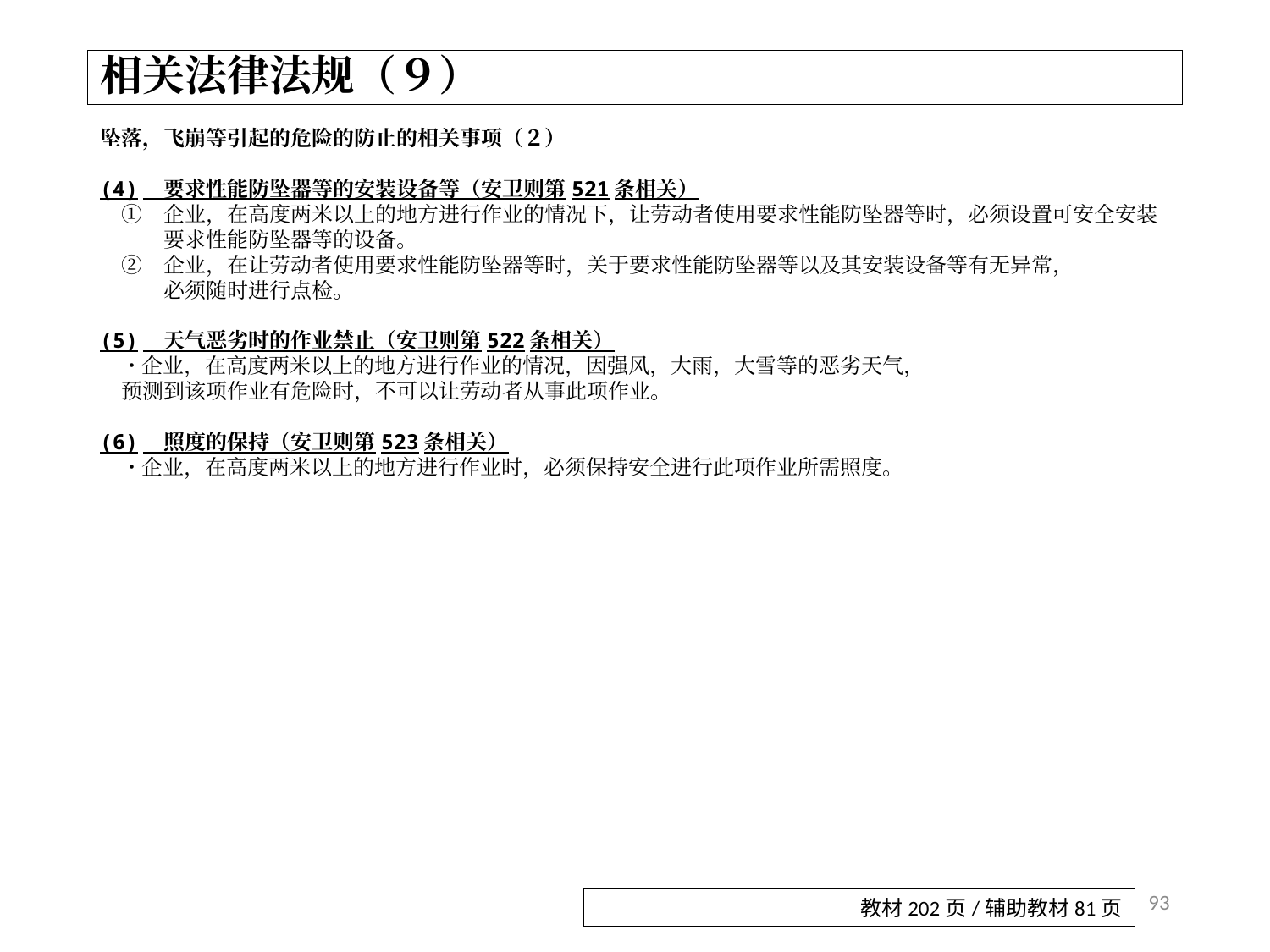

# 相关法律法规（９）
坠落，飞崩等引起的危险的防止的相关事项（２）

(4)　要求性能防坠器等的安装设备等（安卫则第521条相关）
　①　企业，在高度两米以上的地方进行作业的情况下，让劳动者使用要求性能防坠器等时，必须设置可安全安装
　　　要求性能防坠器等的设备。
　②　企业，在让劳动者使用要求性能防坠器等时，关于要求性能防坠器等以及其安装设备等有无异常，
　　　必须随时进行点检。

(5)　天气恶劣时的作业禁止（安卫则第522条相关）
　・企业，在高度两米以上的地方进行作业的情况，因强风，大雨，大雪等的恶劣天气，
　预测到该项作业有危险时，不可以让劳动者从事此项作业。

(6)　照度的保持（安卫则第523条相关）
　・企业，在高度两米以上的地方进行作业时，必须保持安全进行此项作业所需照度。
93
教材202页/辅助教材81页